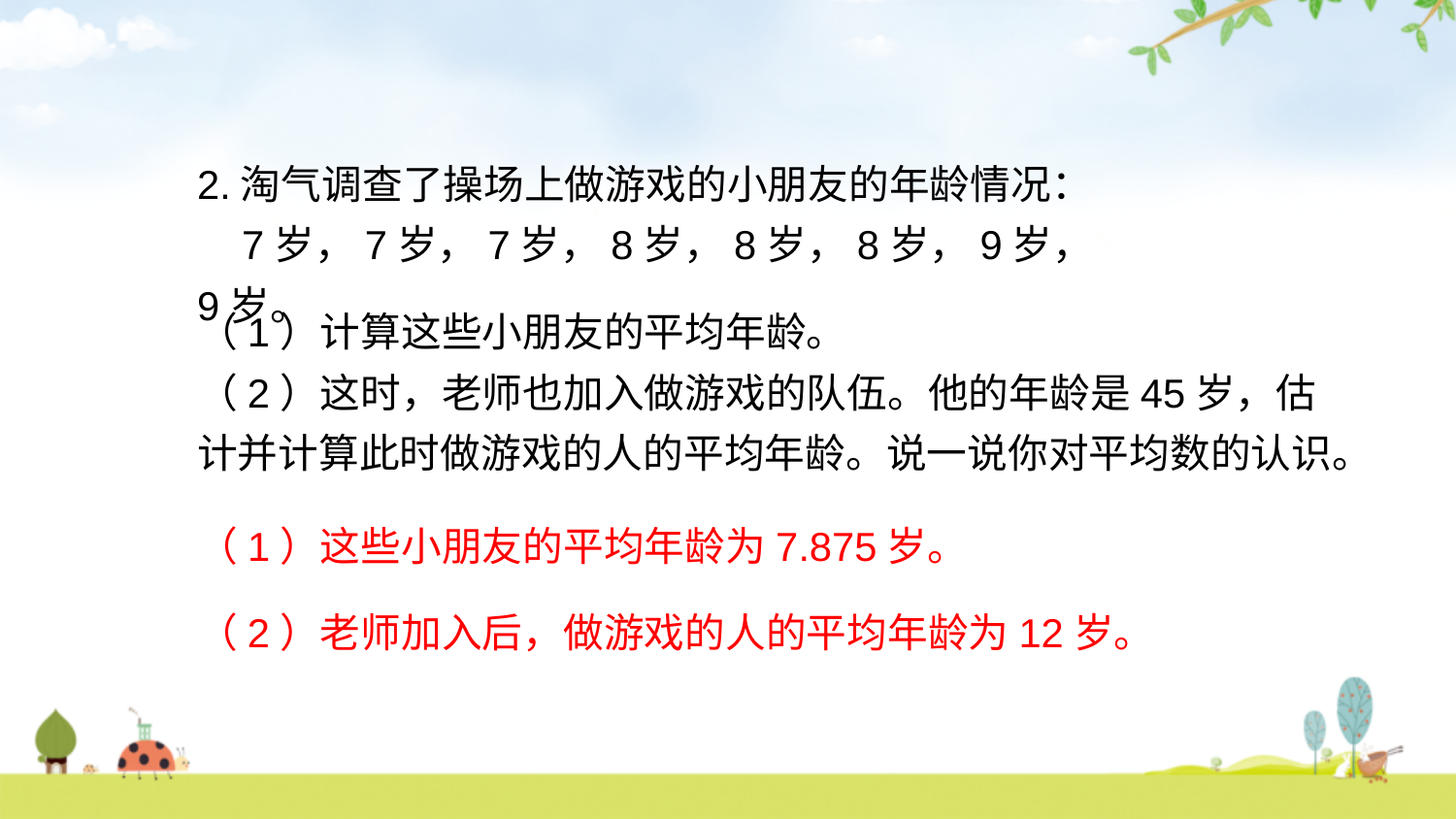

2.淘气调查了操场上做游戏的小朋友的年龄情况：
    7岁，7岁，7岁，8岁，8岁，8岁，9岁，9岁。
（1）计算这些小朋友的平均年龄。
（2）这时，老师也加入做游戏的队伍。他的年龄是45岁，估计并计算此时做游戏的人的平均年龄。说一说你对平均数的认识。
（1）这些小朋友的平均年龄为7.875岁。
（2）老师加入后，做游戏的人的平均年龄为12岁。